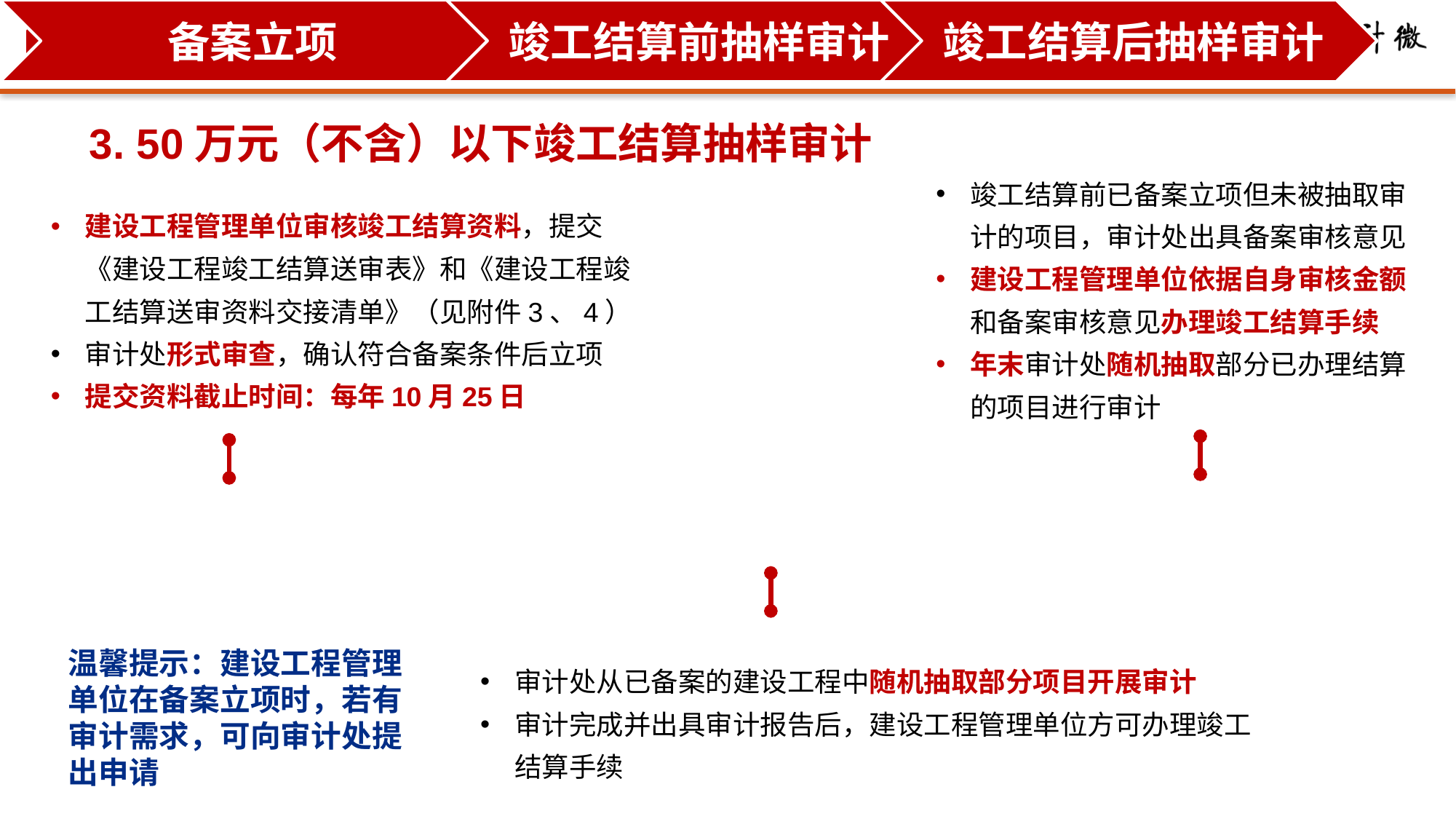

# 一、审计业务办理流程详解
3. 50万元（不含）以下竣工结算抽样审计

竣工结算前已备案立项但未被抽取审计的项目，审计处出具备案审核意见
建设工程管理单位依据自身审核金额和备案审核意见办理竣工结算手续
年末审计处随机抽取部分已办理结算的项目进行审计
建设工程管理单位审核竣工结算资料，提交《建设工程竣工结算送审表》和《建设工程竣工结算送审资料交接清单》（见附件3、4）
审计处形式审查，确认符合备案条件后立项
提交资料截止时间：每年10月25日

备案立项
竣工结算前抽样审计
竣工结算后抽样审计

温馨提示：建设工程管理单位在备案立项时，若有审计需求，可向审计处提出申请
审计处从已备案的建设工程中随机抽取部分项目开展审计
审计完成并出具审计报告后，建设工程管理单位方可办理竣工结算手续